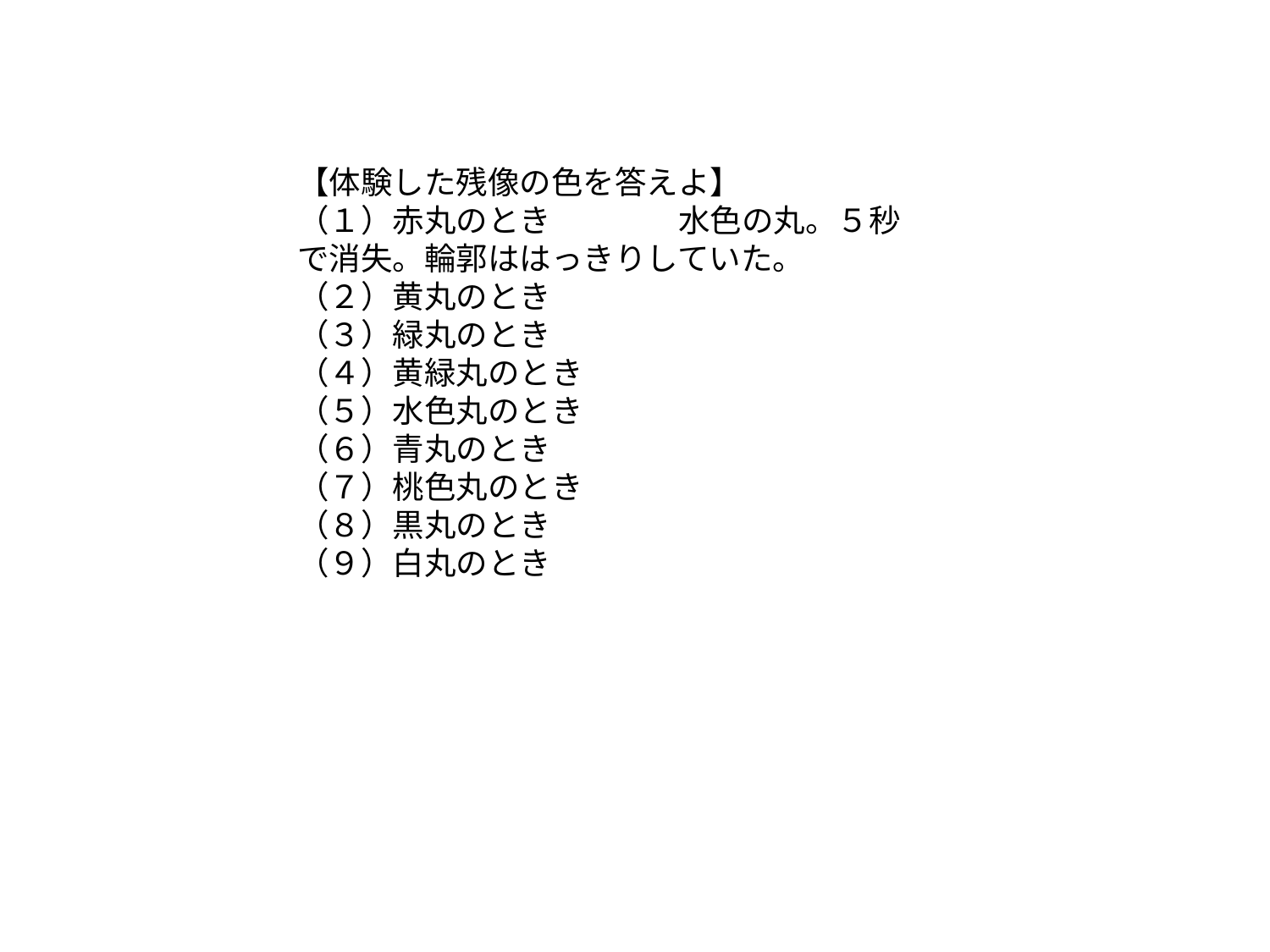

【体験した残像の色を答えよ】
（１）赤丸のとき　　　　水色の丸。５秒で消失。輪郭ははっきりしていた。
（２）黄丸のとき
（３）緑丸のとき
（４）黄緑丸のとき
（５）水色丸のとき
（６）青丸のとき
（７）桃色丸のとき
（８）黒丸のとき
（９）白丸のとき